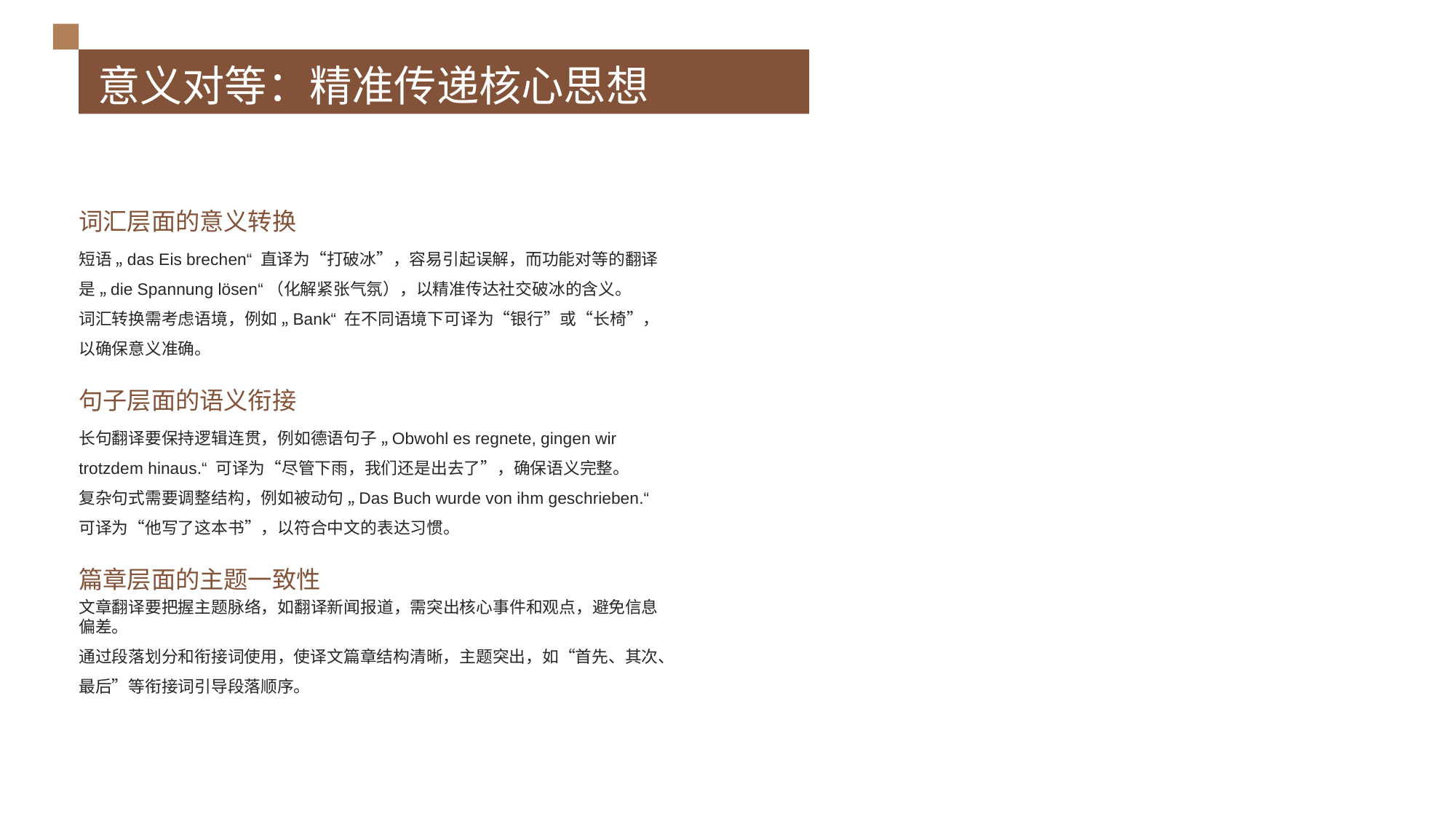

意义对等：精准传递核心思想
词汇层面的意义转换
短语 „das Eis brechen“ 直译为“打破冰”，容易引起误解，而功能对等的翻译是 „die Spannung lösen“（化解紧张气氛），以精准传达社交破冰的含义。
词汇转换需考虑语境，例如 „Bank“ 在不同语境下可译为“银行”或“长椅”，以确保意义准确。
句子层面的语义衔接
长句翻译要保持逻辑连贯，例如德语句子 „Obwohl es regnete, gingen wir trotzdem hinaus.“ 可译为“尽管下雨，我们还是出去了”，确保语义完整。
复杂句式需要调整结构，例如被动句 „Das Buch wurde von ihm geschrieben.“ 可译为“他写了这本书”，以符合中文的表达习惯。

篇章层面的主题一致性
文章翻译要把握主题脉络，如翻译新闻报道，需突出核心事件和观点，避免信息偏差。
通过段落划分和衔接词使用，使译文篇章结构清晰，主题突出，如“首先、其次、最后”等衔接词引导段落顺序。